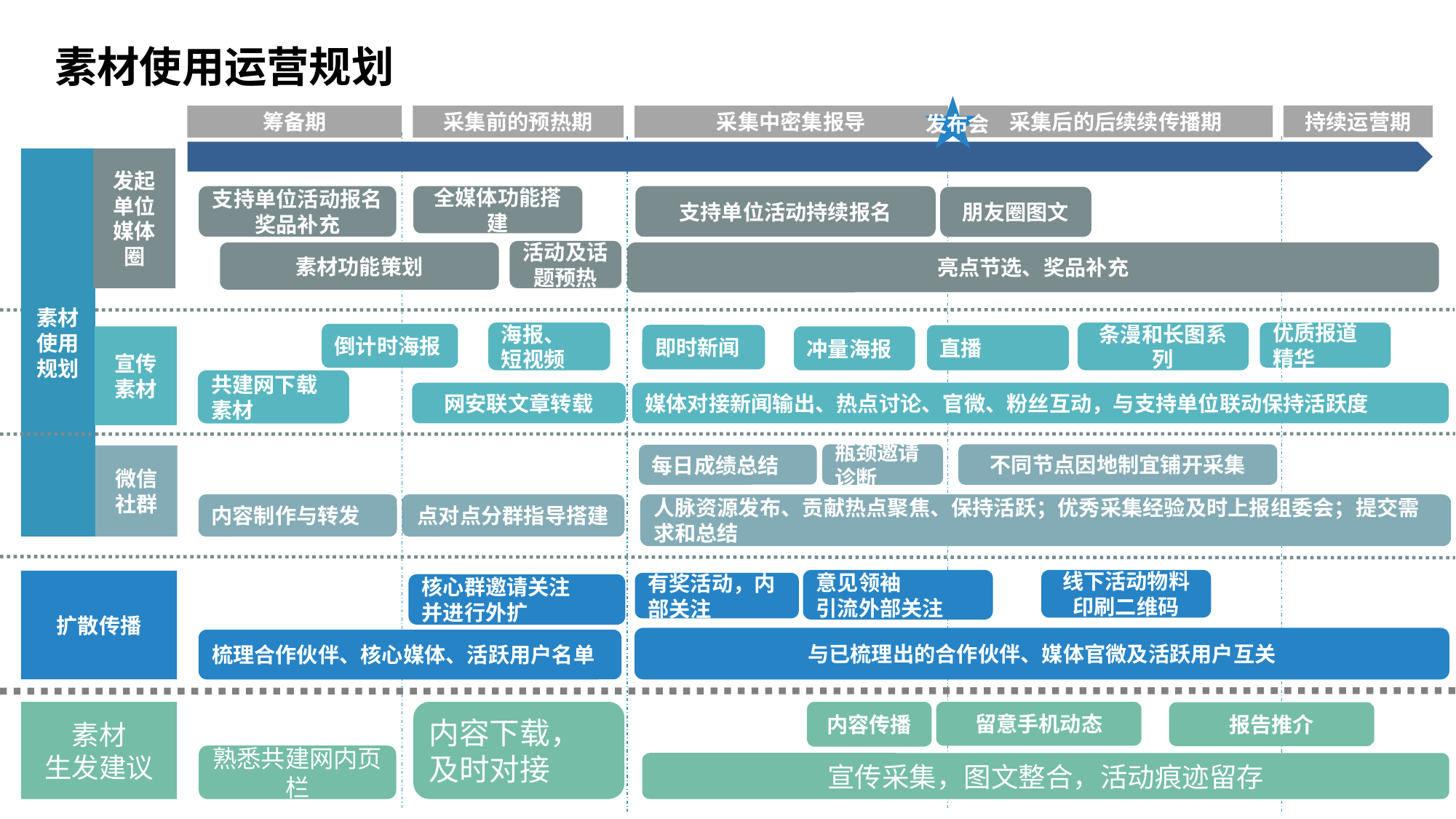

# 素材使用运营规划

发布会
采集后的后续续传播期
持续运营期
筹备期
采集前的预热期
采集中密集报导

发起单位媒体圈
素材使用规划
支持单位活动报名
奖品补充
全媒体功能搭建
支持单位活动持续报名
朋友圈图文
活动及话题预热
素材功能策划
亮点节选、奖品补充
海报、
短视频
条漫和长图系列
优质报道精华
倒计时海报
即时新闻
直播
宣传素材
冲量海报
共建网下载素材
网安联文章转载
媒体对接新闻输出、热点讨论、官微、粉丝互动，与支持单位联动保持活跃度
瓶颈邀请诊断
不同节点因地制宜铺开采集
每日成绩总结
微信社群
内容制作与转发
点对点分群指导搭建
人脉资源发布、贡献热点聚焦、保持活跃；优秀采集经验及时上报组委会；提交需求和总结
意见领袖
引流外部关注
线下活动物料印刷二维码
扩散传播
有奖活动，内部关注
核心群邀请关注
并进行外扩
与已梳理出的合作伙伴、媒体官微及活跃用户互关
梳理合作伙伴、核心媒体、活跃用户名单
素材
生发建议
内容下载，及时对接
内容传播
留意手机动态
报告推介
熟悉共建网内页栏
宣传采集，图文整合，活动痕迹留存